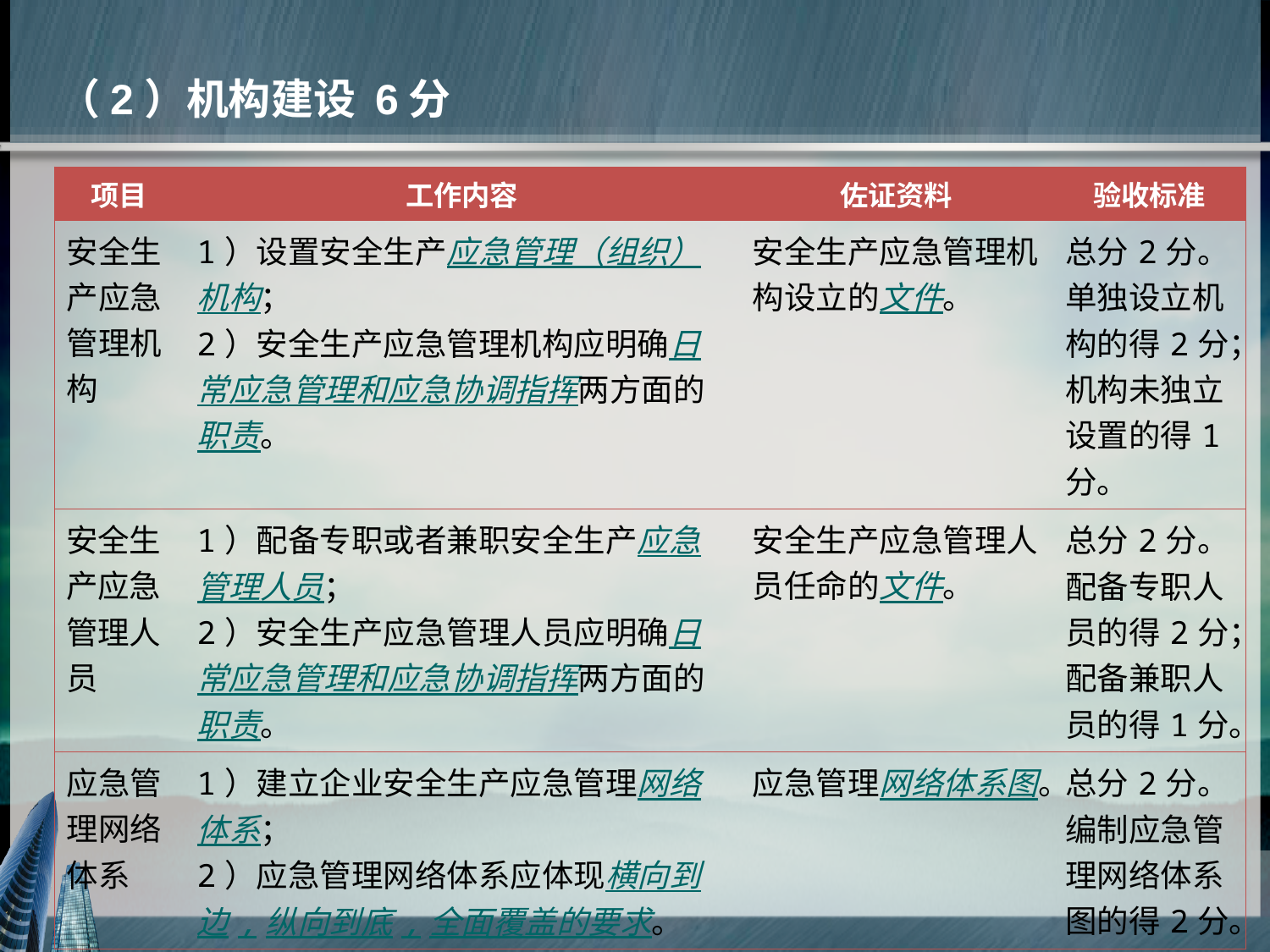

（2）机构建设 6分
| 项目 | 工作内容 | 佐证资料 | 验收标准 |
| --- | --- | --- | --- |
| 安全生产应急管理机构 | 1）设置安全生产应急管理（组织）机构； 2）安全生产应急管理机构应明确日常应急管理和应急协调指挥两方面的职责。 | 安全生产应急管理机构设立的文件。 | 总分2分。单独设立机构的得2分；机构未独立设置的得1分。 |
| 安全生产应急管理人员 | 1）配备专职或者兼职安全生产应急管理人员； 2）安全生产应急管理人员应明确日常应急管理和应急协调指挥两方面的职责。 | 安全生产应急管理人员任命的文件。 | 总分2分。配备专职人员的得2分；配备兼职人员的得1分。 |
| 应急管理网络体系 | 1）建立企业安全生产应急管理网络体系； 2）应急管理网络体系应体现横向到边,纵向到底,全面覆盖的要求。 | 应急管理网络体系图。 | 总分2分。编制应急管理网络体系图的得2分。 |